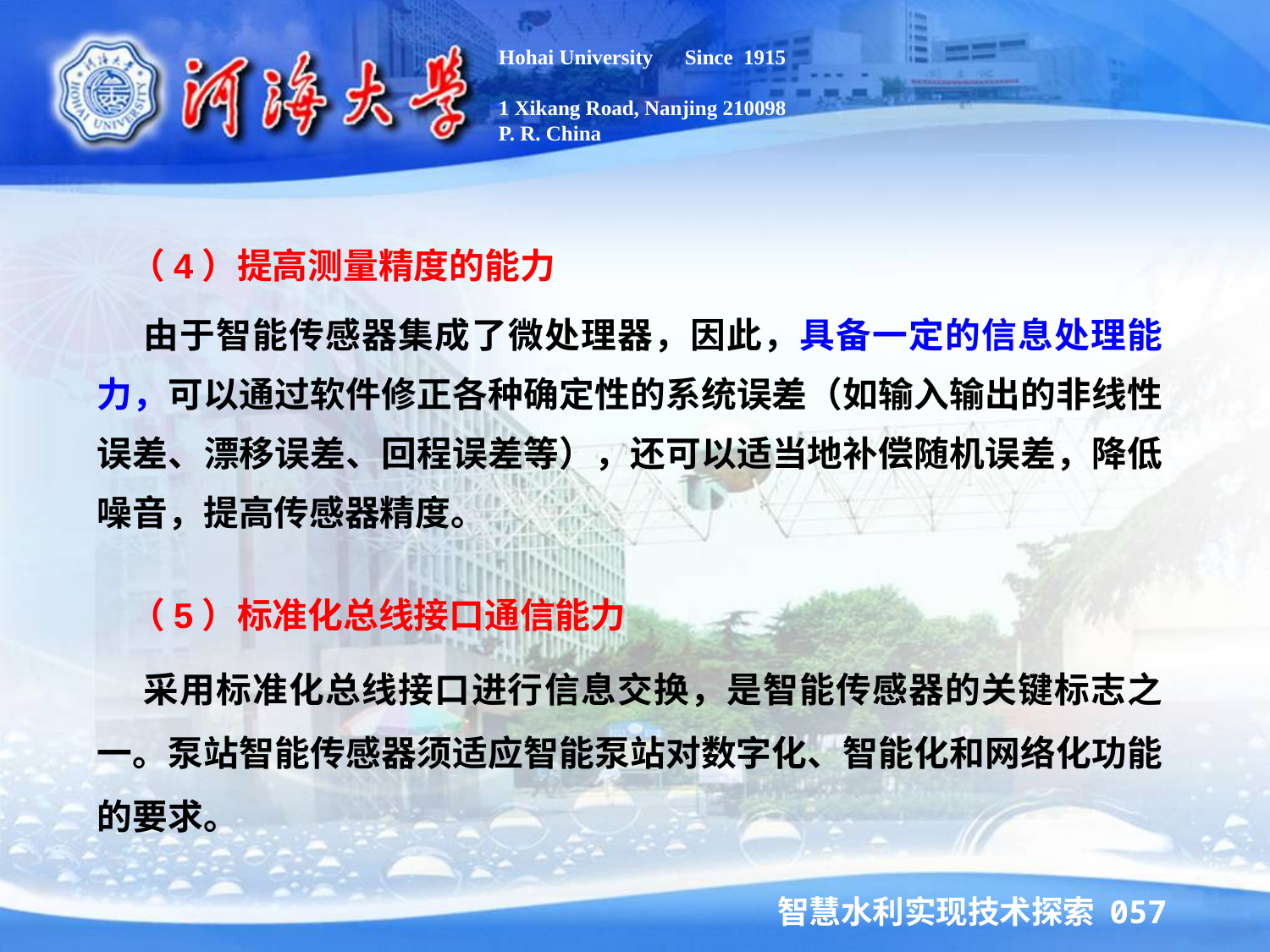

Hohai University      Since  1915
1 Xikang Road, Nanjing 210098
P. R. China
   （4）提高测量精度的能力
    由于智能传感器集成了微处理器，因此，具备一定的信息处理能力，可以通过软件修正各种确定性的系统误差（如输入输出的非线性误差、漂移误差、回程误差等），还可以适当地补偿随机误差，降低噪音，提高传感器精度。
   （5）标准化总线接口通信能力
    采用标准化总线接口进行信息交换，是智能传感器的关键标志之一。泵站智能传感器须适应智能泵站对数字化、智能化和网络化功能的要求。
智慧水利实现技术探索 057